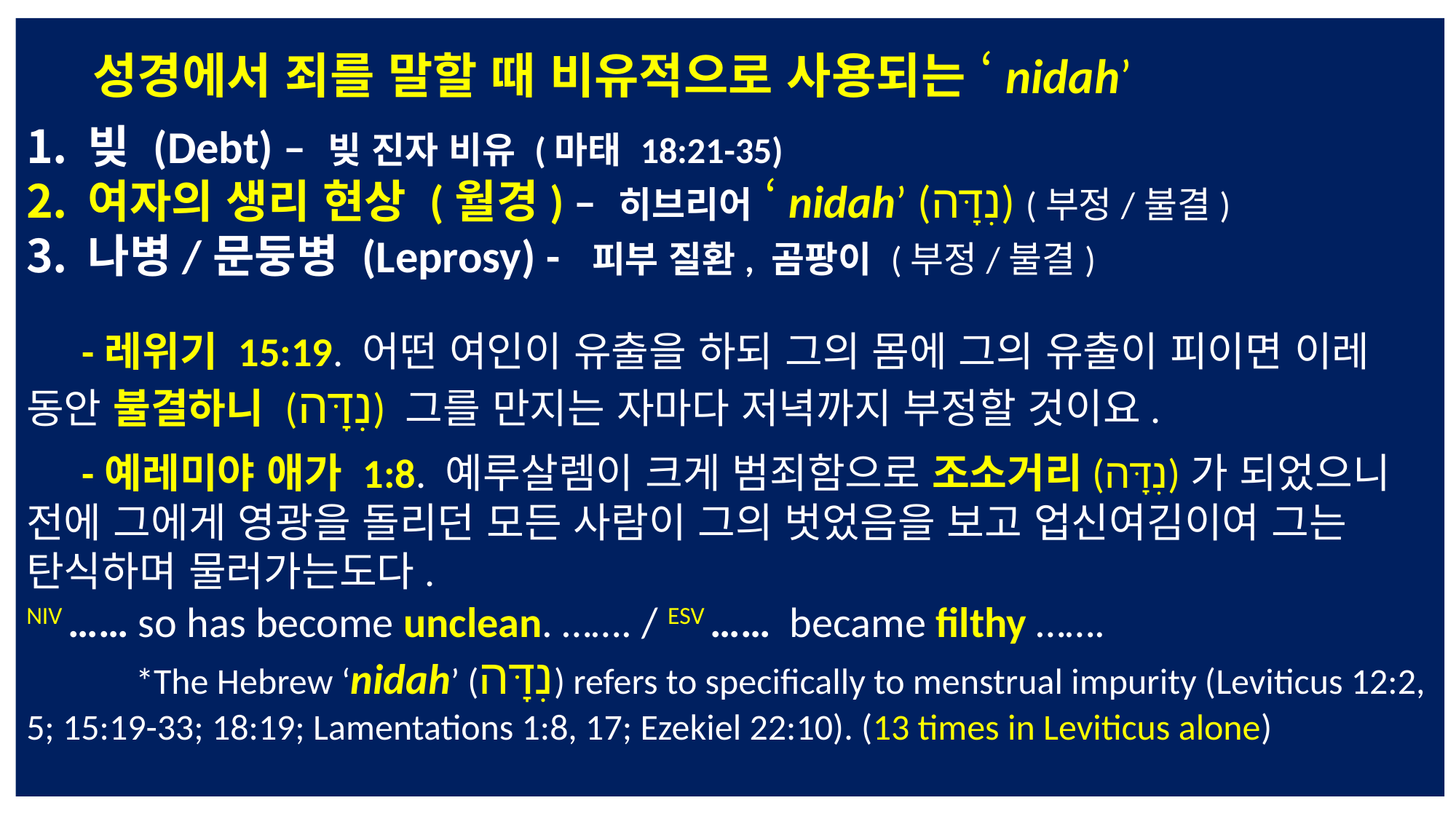

성경에서 죄를 말할 때 비유적으로 사용되는 ‘nidah’

빚 (Debt) – 빚 진자 비유 (마태 18:21-35)
여자의 생리 현상 (월경) – 히브리어 ‘nidah’ (נִדָּה) (부정/불결)
나병/문둥병 (Leprosy) -  피부 질환, 곰팡이 (부정/불결)

      -레위기 15:19. 어떤 여인이 유출을 하되 그의 몸에 그의 유출이 피이면 이레 동안 불결하니 (נִדָּה) 그를 만지는 자마다 저녁까지 부정할 것이요.

      -예레미야 애가 1:8. 예루살렘이 크게 범죄함으로 조소거리(נִדָּה)가 되었으니 전에 그에게 영광을 돌리던 모든 사람이 그의 벗었음을 보고 업신여김이여 그는 탄식하며 물러가는도다.
NIV …… so has become unclean. ……. / ESV ……  became filthy …….
	*The Hebrew ‘nidah’ (נִדָּה) refers to specifically to menstrual impurity (Leviticus 12:2, 5; 15:19-33; 18:19; Lamentations 1:8, 17; Ezekiel 22:10). (13 times in Leviticus alone)